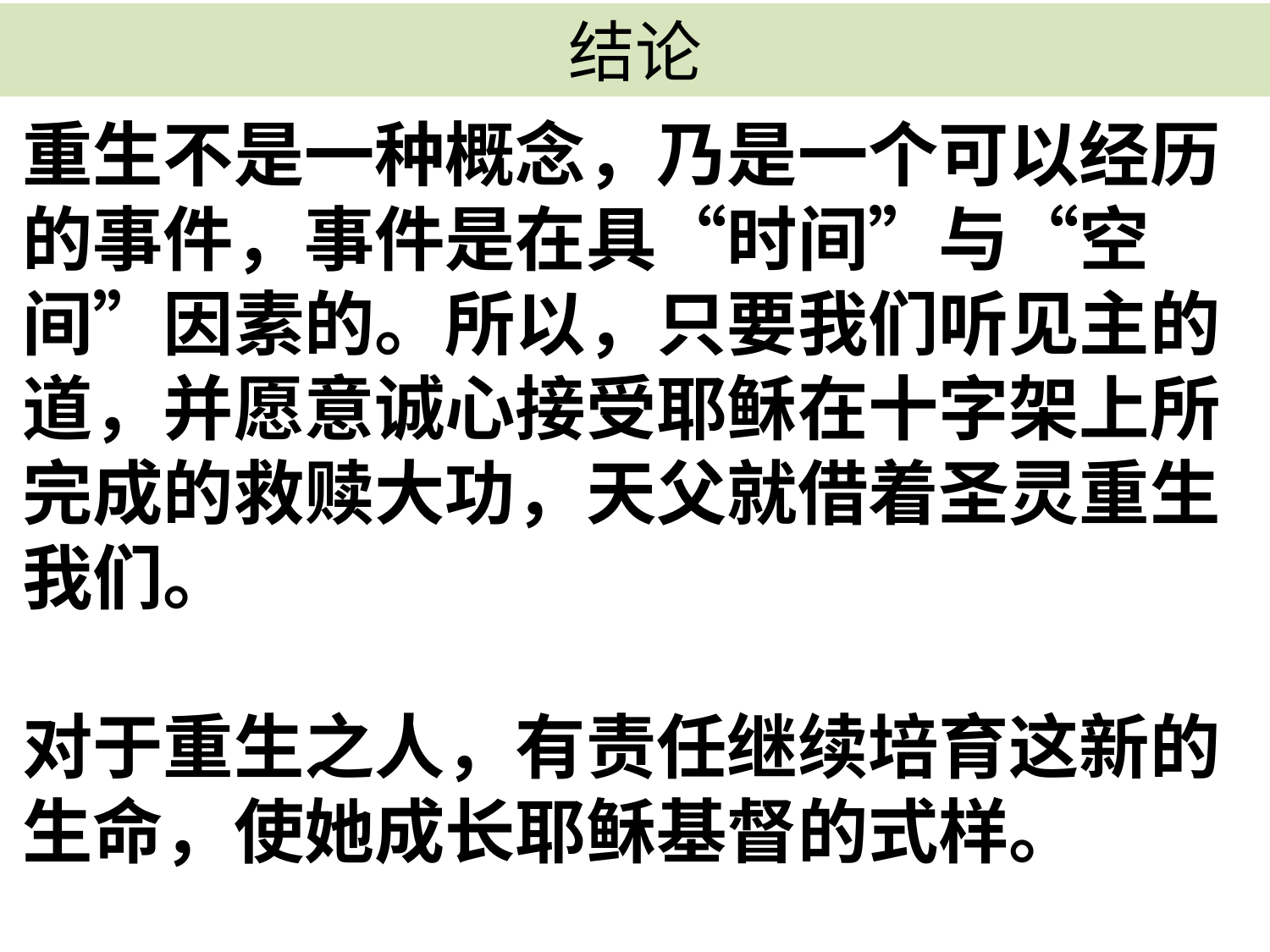

# 结论
重生不是一种概念，乃是一个可以经历的事件，事件是在具“时间”与“空间”因素的。所以，只要我们听见主的道，并愿意诚心接受耶稣在十字架上所完成的救赎大功，天父就借着圣灵重生我们。

对于重生之人，有责任继续培育这新的生命，使她成长耶稣基督的式样。